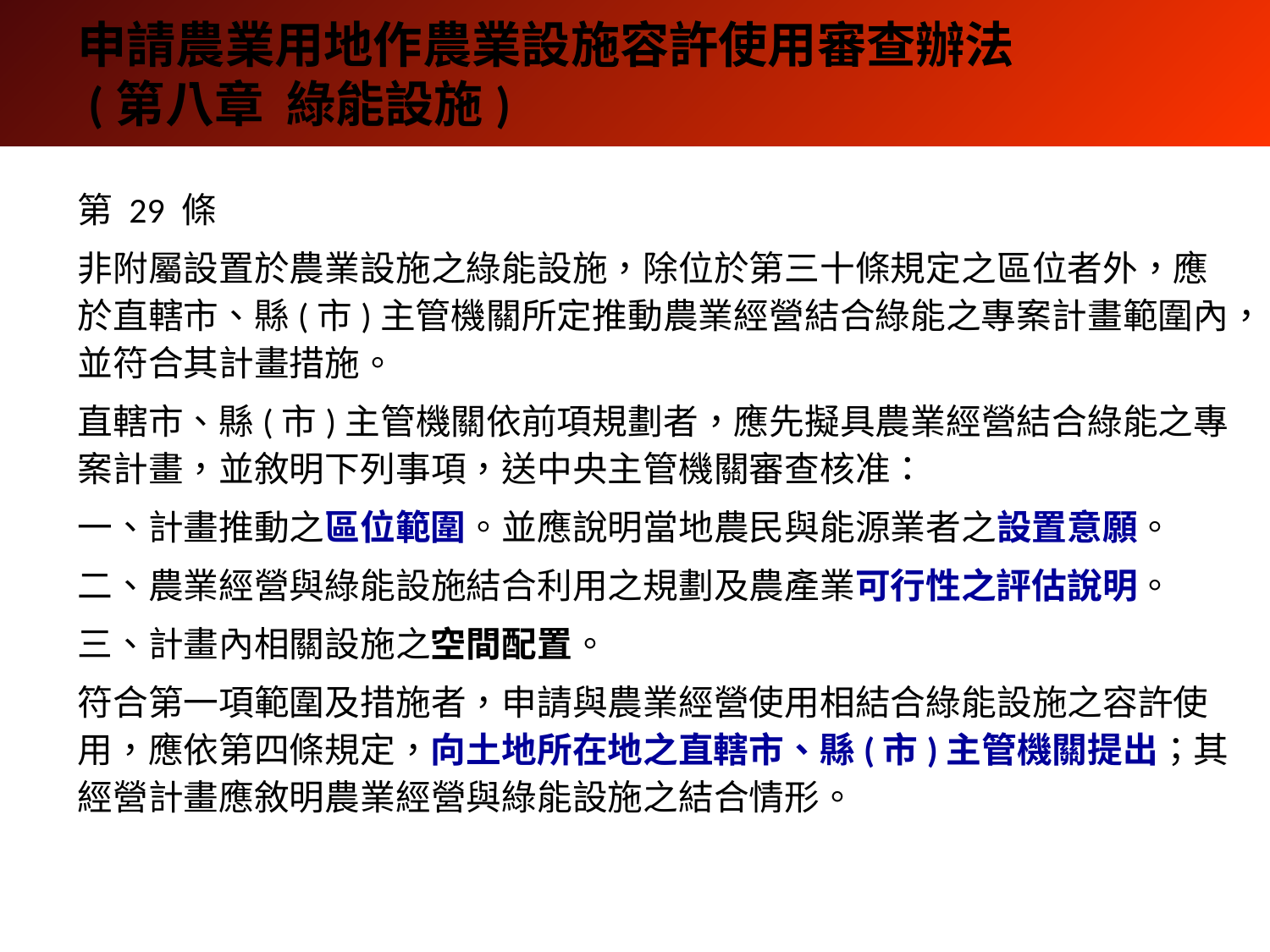

申請農業用地作農業設施容許使用審查辦法
 (第八章  綠能設施)
第 29 條
非附屬設置於農業設施之綠能設施，除位於第三十條規定之區位者外，應於直轄市、縣(市)主管機關所定推動農業經營結合綠能之專案計畫範圍內，並符合其計畫措施。
直轄市、縣(市)主管機關依前項規劃者，應先擬具農業經營結合綠能之專案計畫，並敘明下列事項，送中央主管機關審查核准：
一、計畫推動之區位範圍。並應說明當地農民與能源業者之設置意願。
二、農業經營與綠能設施結合利用之規劃及農產業可行性之評估說明。
三、計畫內相關設施之空間配置。
符合第一項範圍及措施者，申請與農業經營使用相結合綠能設施之容許使用，應依第四條規定，向土地所在地之直轄市、縣(市)主管機關提出；其經營計畫應敘明農業經營與綠能設施之結合情形。